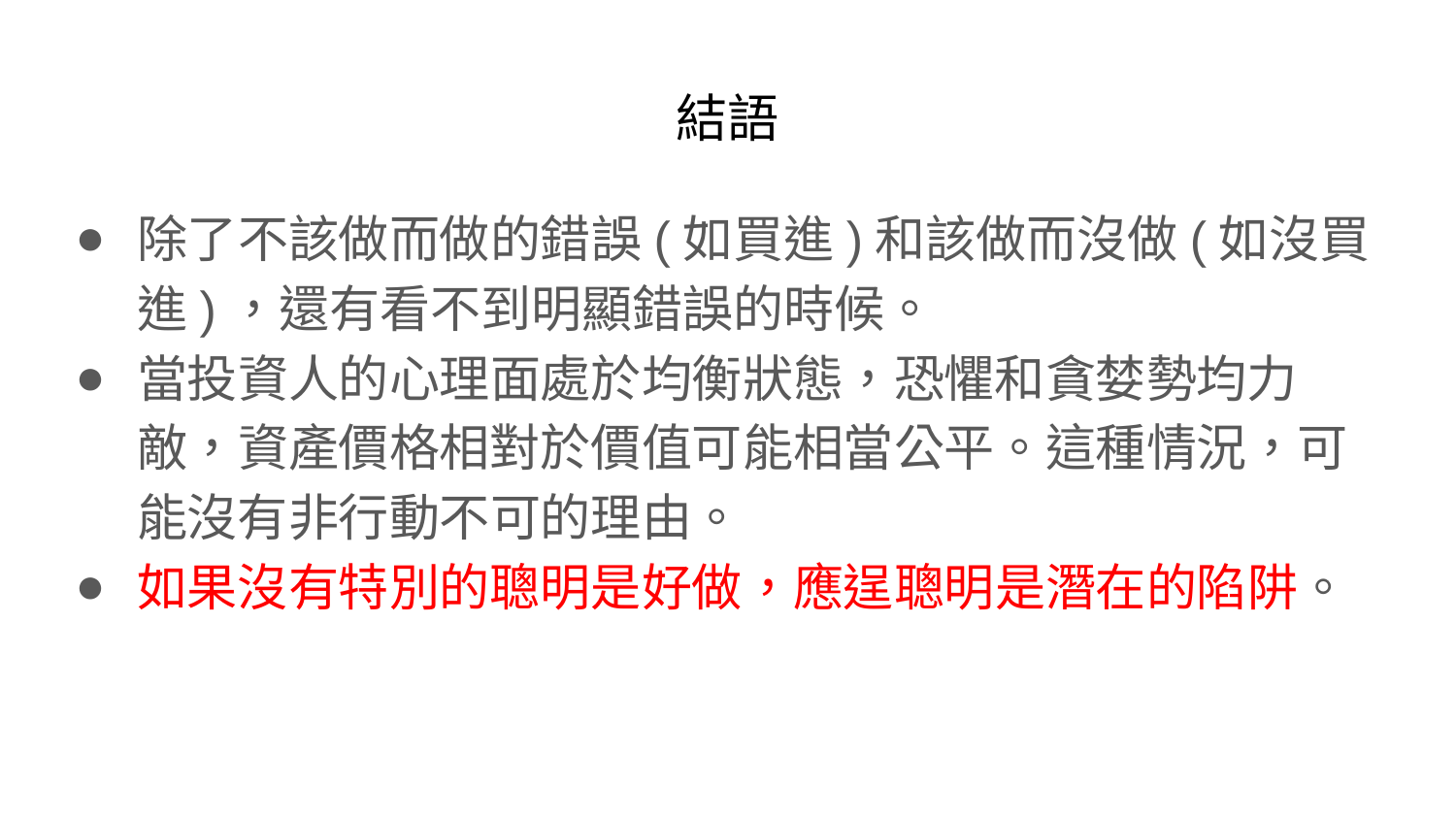

# 結語
除了不該做而做的錯誤(如買進)和該做而沒做(如沒買進)，還有看不到明顯錯誤的時候。
當投資人的心理面處於均衡狀態，恐懼和貪婪勢均力敵，資產價格相對於價值可能相當公平。這種情況，可能沒有非行動不可的理由。
如果沒有特別的聰明是好做，應逞聰明是潛在的陷阱。